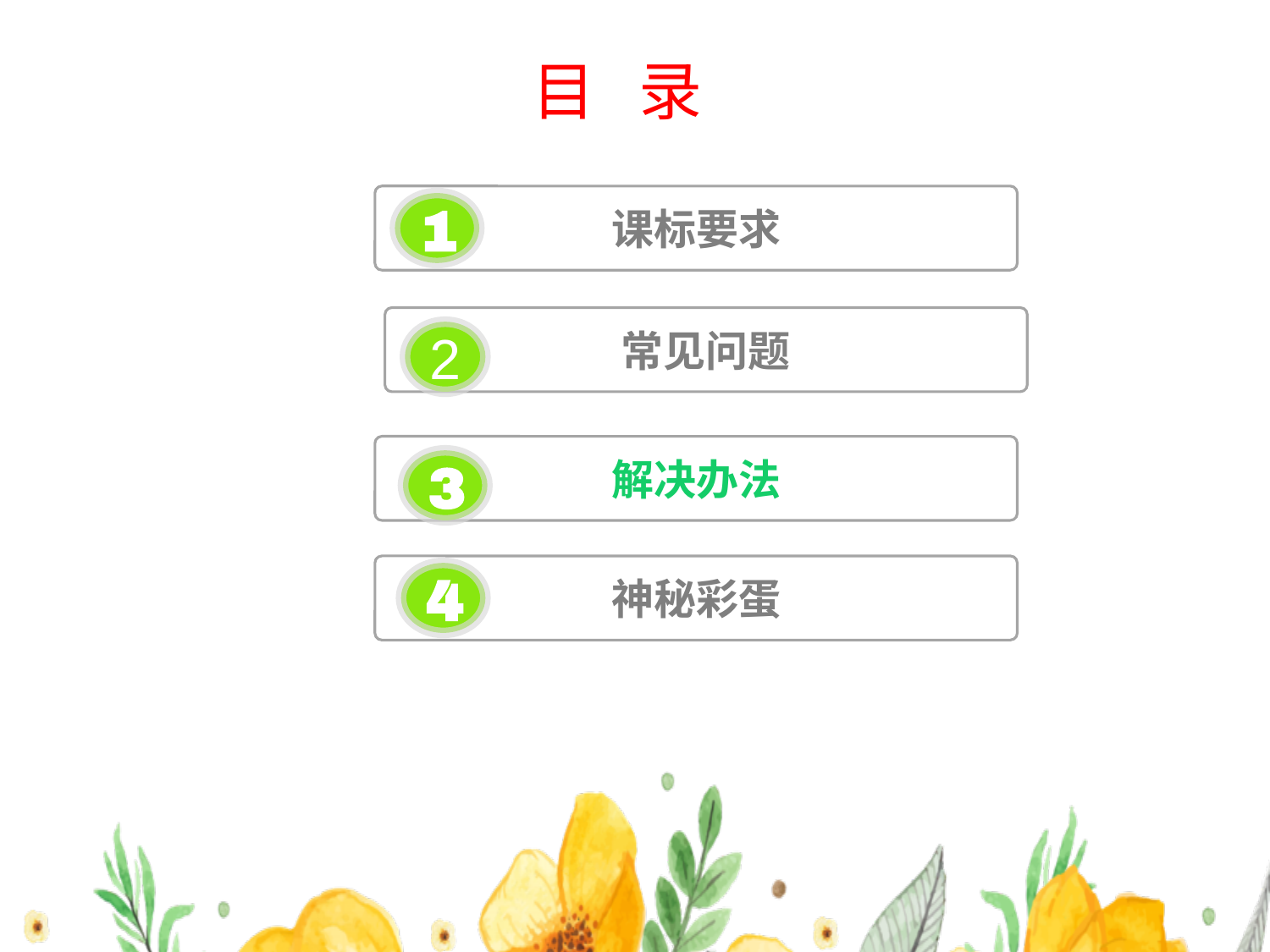

目   录
课标要求
1
常见问题
2
解决办法
3
神秘彩蛋
4